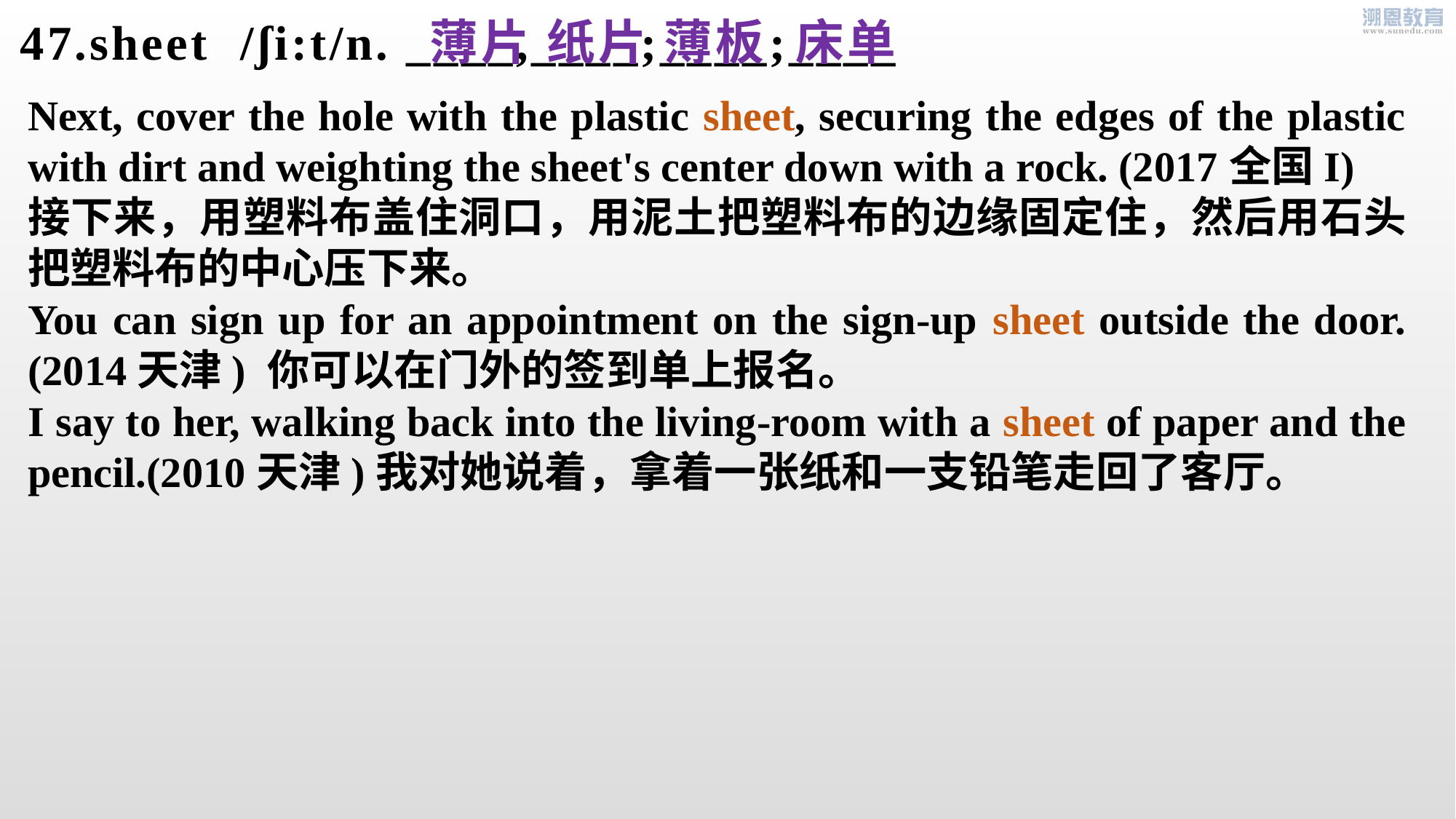

47.sheet  /ʃi:t/n. ____,____;____;____
 薄片 纸片 薄板  床单
Next, cover the hole with the plastic sheet, securing the edges of the plastic with dirt and weighting the sheet's center down with a rock. (2017全国I)
接下来，用塑料布盖住洞口，用泥土把塑料布的边缘固定住，然后用石头把塑料布的中心压下来。
You can sign up for an appointment on the sign-up sheet outside the door.(2014天津) 你可以在门外的签到单上报名。
I say to her, walking back into the living-room with a sheet of paper and the pencil.(2010天津)我对她说着，拿着一张纸和一支铅笔走回了客厅。